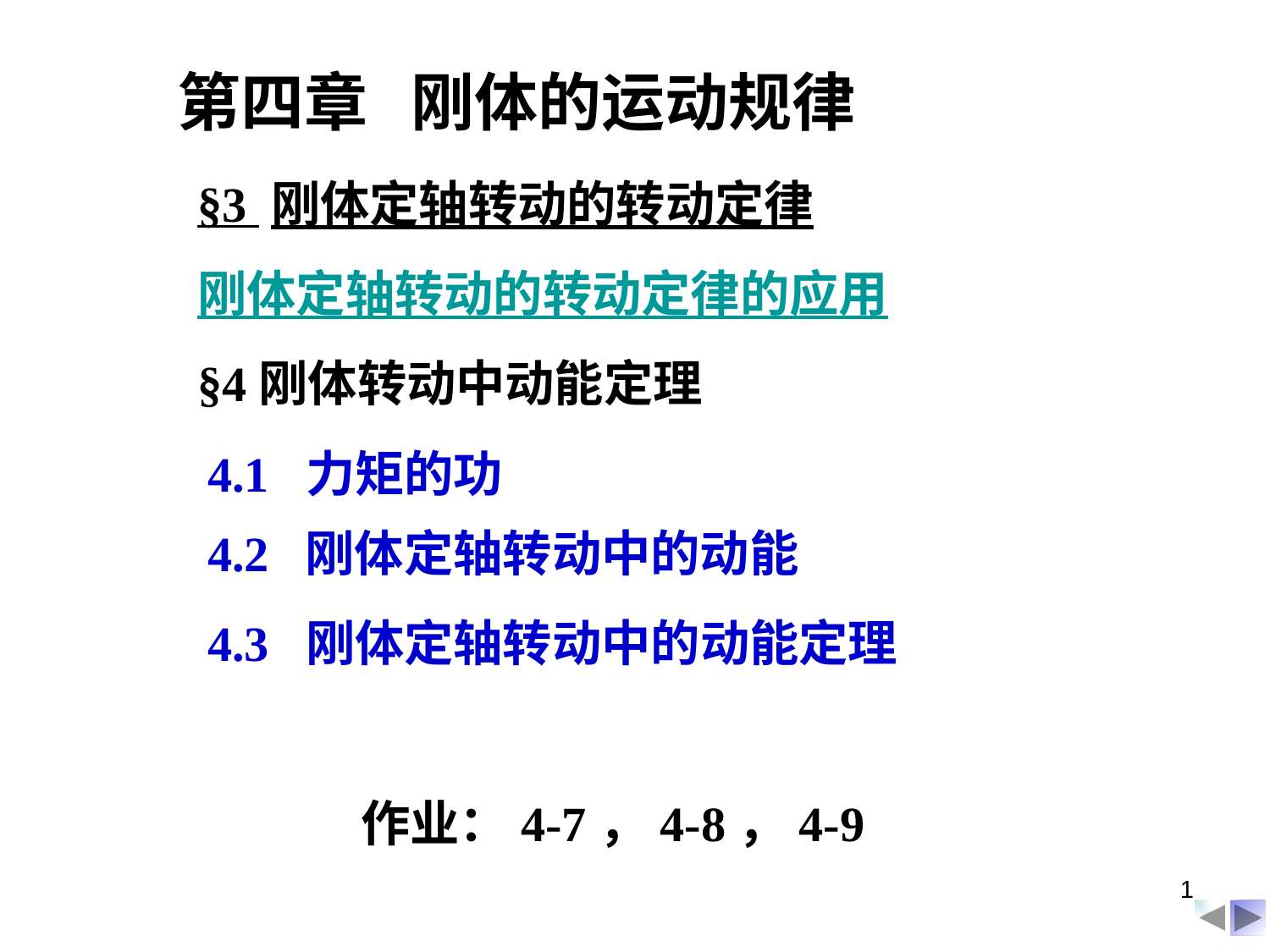

第四章   刚体的运动规律
§3 刚体定轴转动的转动定律
刚体定轴转动的转动定律的应用
§4刚体转动中动能定理
4.1  力矩的功
4.2  刚体定轴转动中的动能
4.3  刚体定轴转动中的动能定理
作业：4-7，4-8，4-9
1